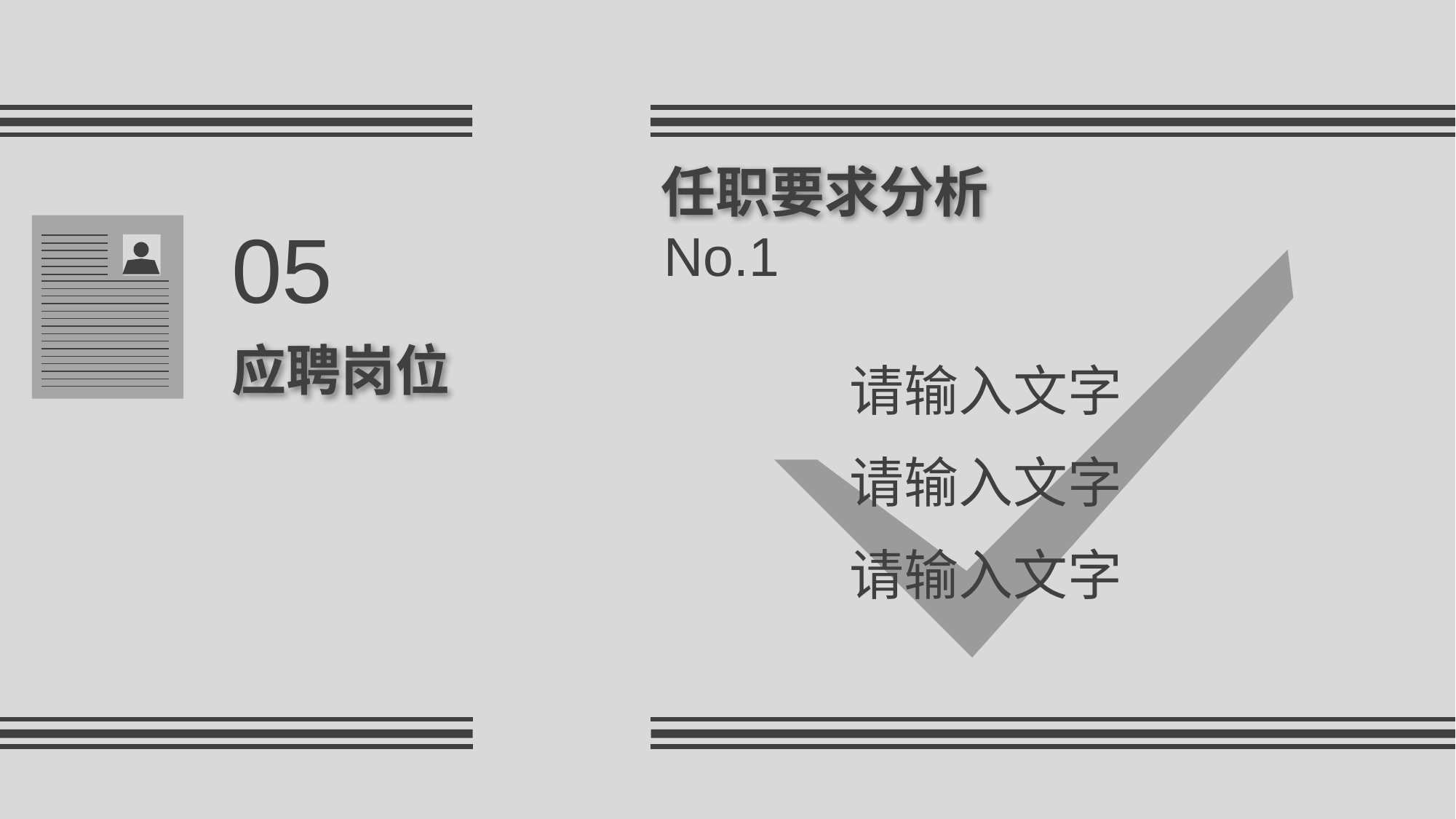

任职要求分析
05

No.1

应聘岗位
请输入文字
请输入文字
请输入文字